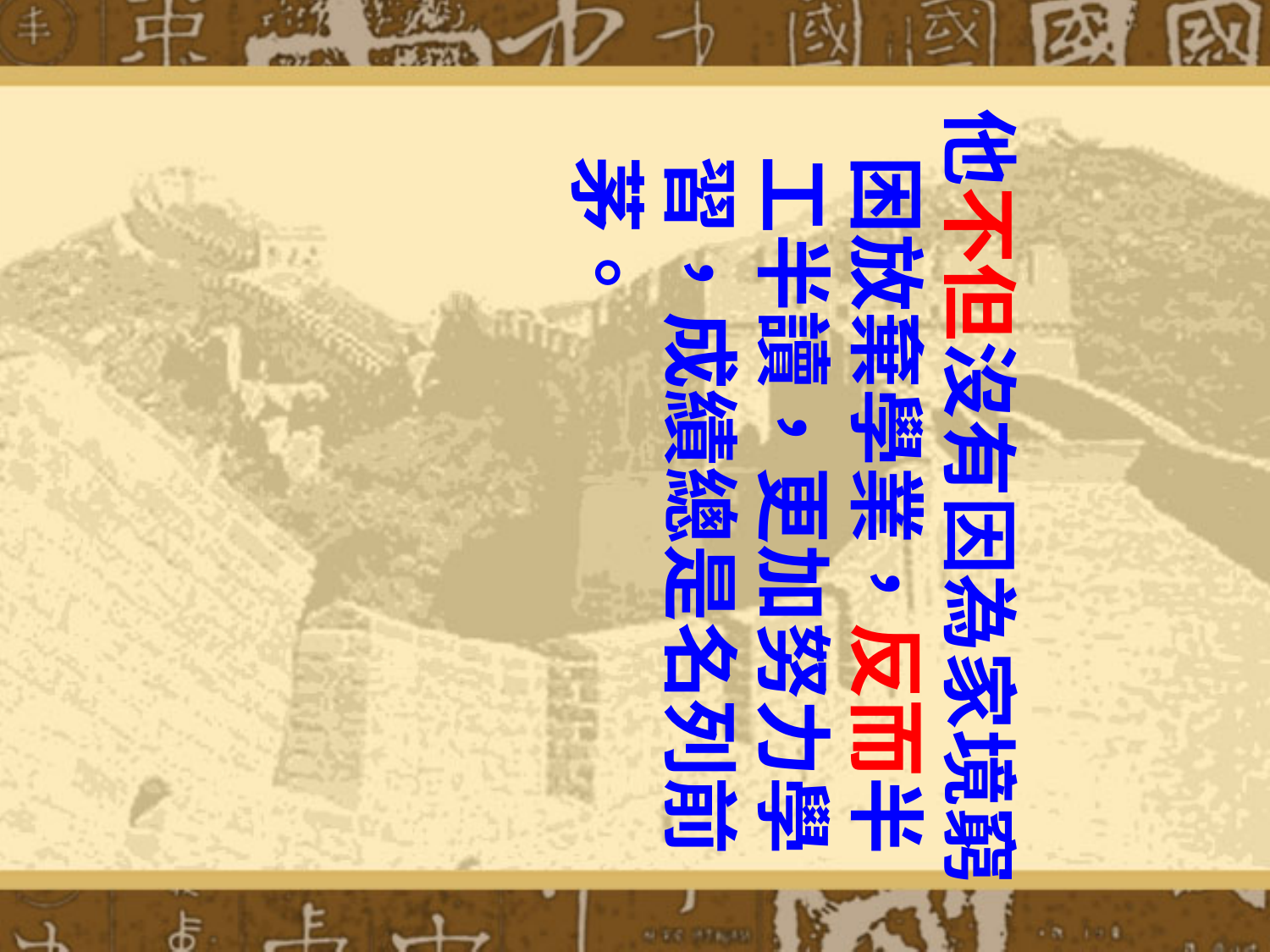

他不但沒有因為家境窮困放棄學業，反而半工半讀，更加努力學習，成績總是名列前茅。